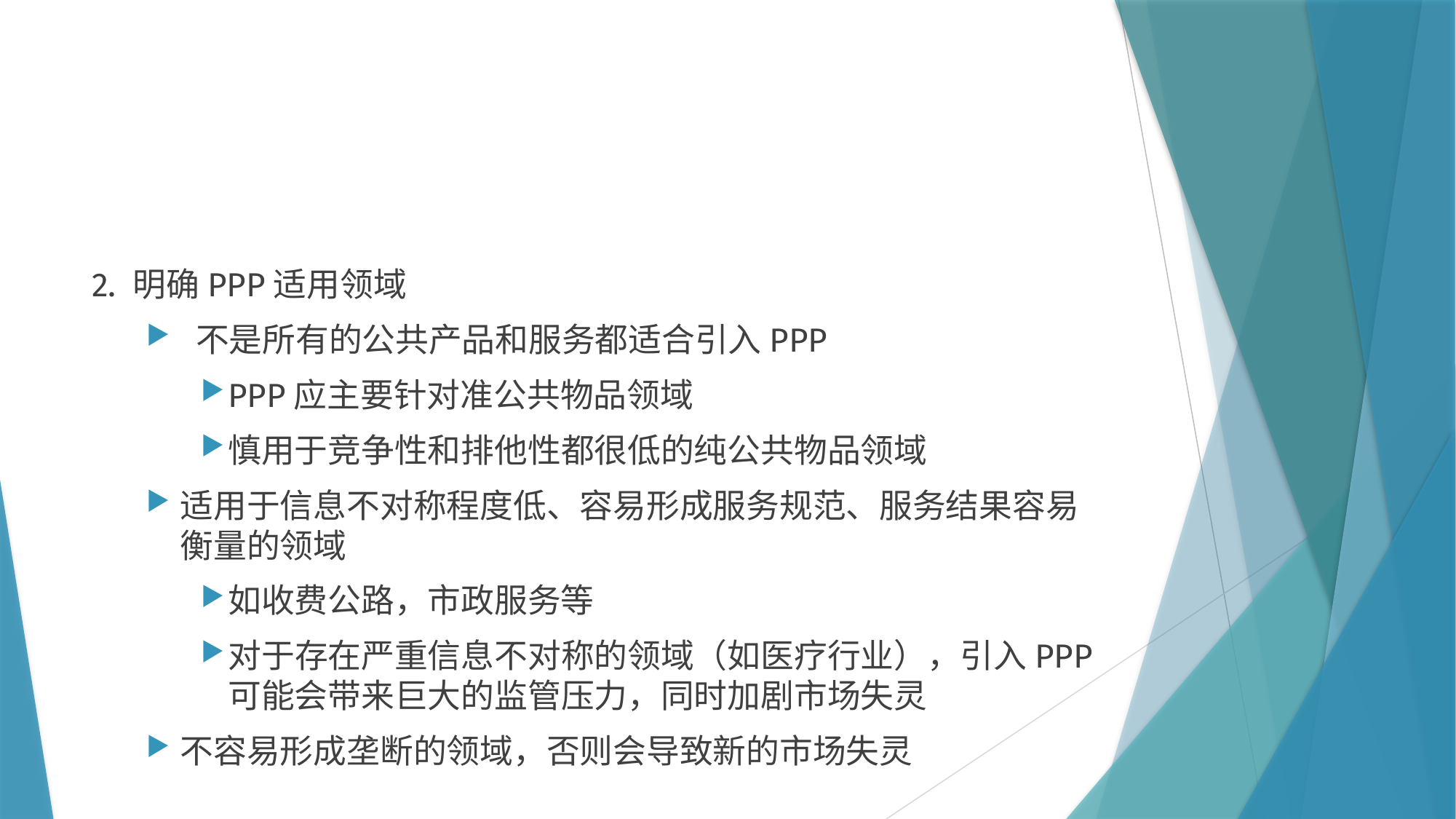

#
2. 明确PPP适用领域
 不是所有的公共产品和服务都适合引入PPP
PPP应主要针对准公共物品领域
慎用于竞争性和排他性都很低的纯公共物品领域
适用于信息不对称程度低、容易形成服务规范、服务结果容易衡量的领域
如收费公路，市政服务等
对于存在严重信息不对称的领域（如医疗行业），引入PPP可能会带来巨大的监管压力，同时加剧市场失灵
不容易形成垄断的领域，否则会导致新的市场失灵